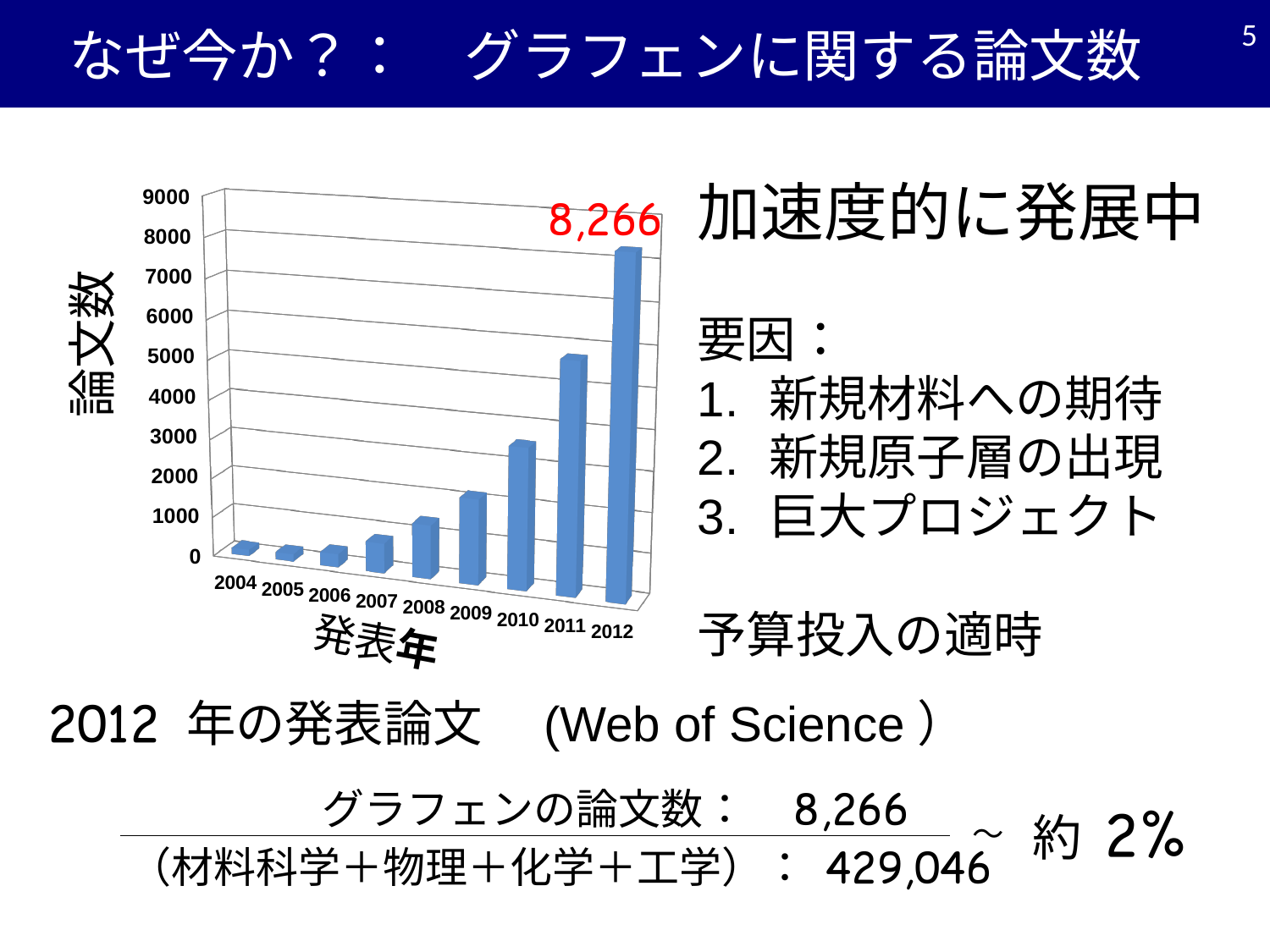

なぜ今か？：　グラフェンに関する論文数
5
加速度的に発展中

要因：
新規材料への期待
新規原子層の出現
巨大プロジェクト

予算投入の適時

[unsupported chart]

8,266
論文数
発表年
2012 年の発表論文　(Web of Science））

グラフェンの論文数：    8,266
約 2%
～
 （材料科学＋物理＋化学＋工学）： 429,046